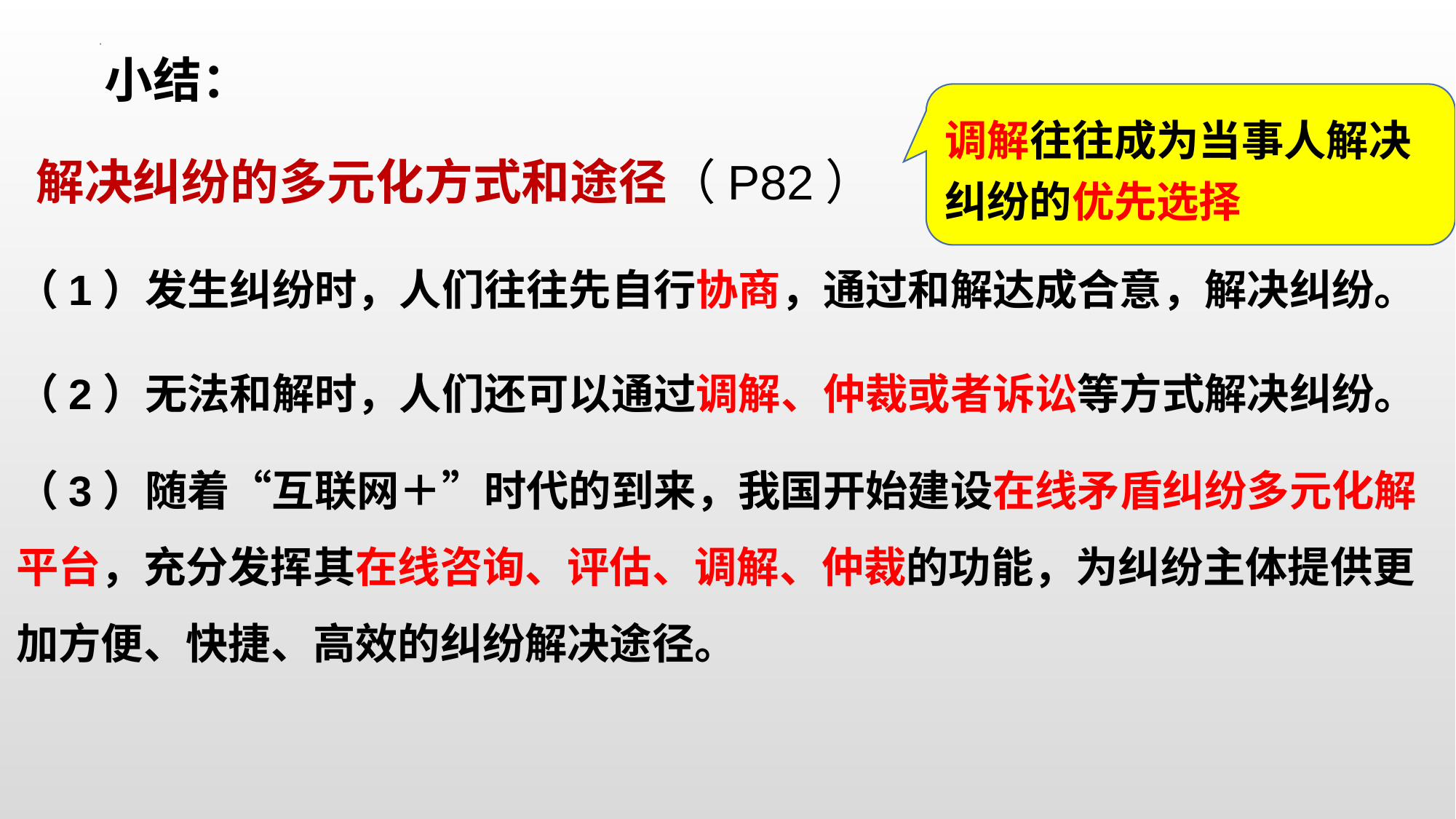

小结：
调解往往成为当事人解决纠纷的优先选择
解决纠纷的多元化方式和途径（P82）
（1）发生纠纷时，人们往往先自行协商，通过和解达成合意，解决纠纷。
（2）无法和解时，人们还可以通过调解、仲裁或者诉讼等方式解决纠纷。
（3）随着“互联网＋”时代的到来，我国开始建设在线矛盾纠纷多元化解平台，充分发挥其在线咨询、评估、调解、仲裁的功能，为纠纷主体提供更加方便、快捷、高效的纠纷解决途径。